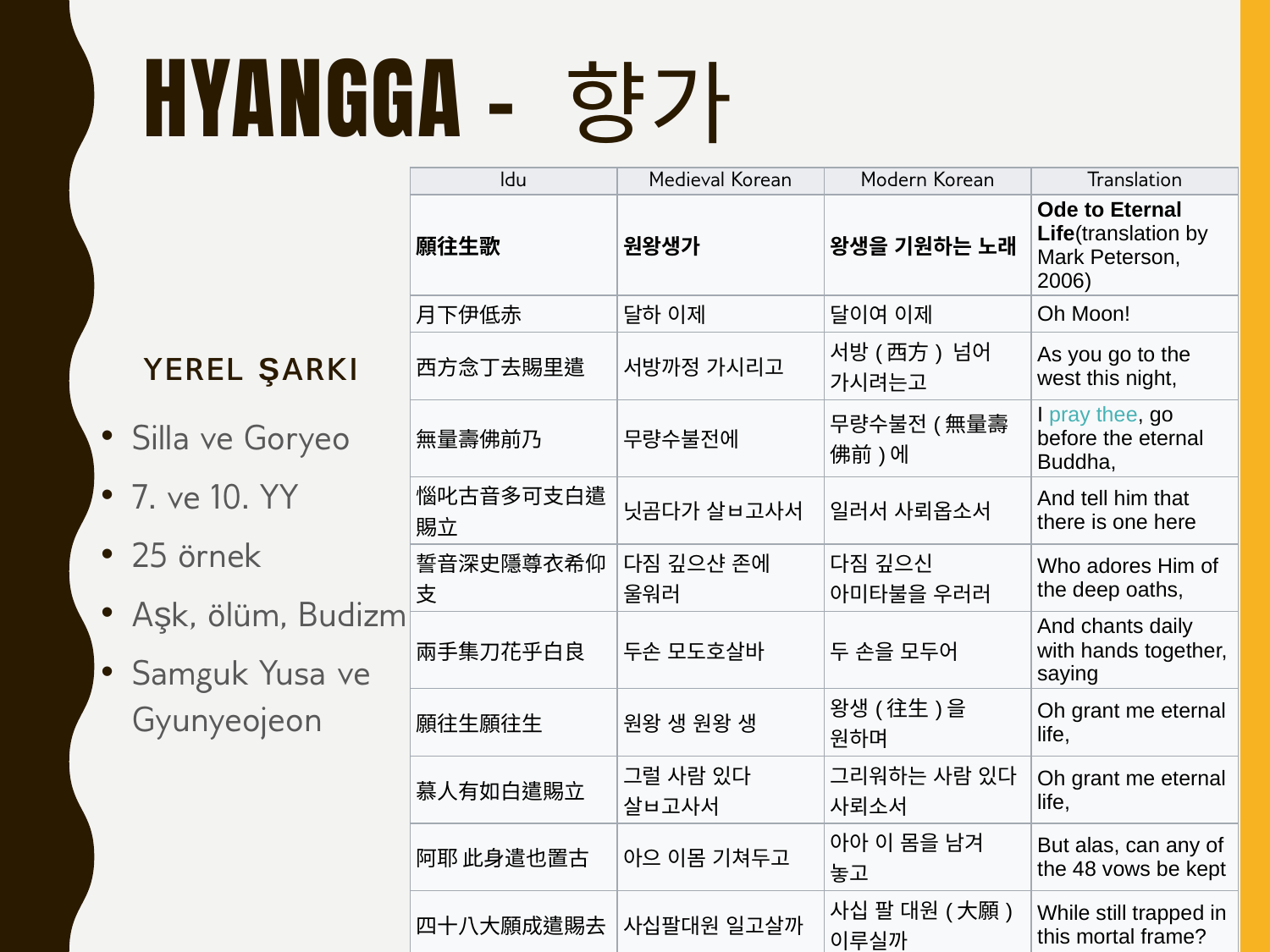

# Hyangga – 향가
| Idu | Medieval Korean | Modern Korean | Translation |
| --- | --- | --- | --- |
| 願往生歌 | 원왕생가 | 왕생을 기원하는 노래 | Ode to Eternal Life(translation by Mark Peterson, 2006) |
| 月下伊低赤 | 달하 이제 | 달이여 이제 | Oh Moon! |
| 西方念丁去賜里遣 | 서방까정 가시리고 | 서방(西方) 넘어 가시려는고 | As you go to the west this night, |
| 無量壽佛前乃 | 무량수불전에 | 무량수불전(無量壽佛前)에 | I pray thee, go before the eternal Buddha, |
| 惱叱古音多可支白遣賜立 | 닛곰다가 살ㅂ고사서 | 일러서 사뢰옵소서 | And tell him that there is one here |
| 誓音深史隱尊衣希仰支 | 다짐 깊으샨 존에 울워러 | 다짐 깊으신 아미타불을 우러러 | Who adores Him of the deep oaths, |
| 兩手集刀花乎白良 | 두손 모도호살바 | 두 손을 모두어 | And chants daily with hands together, saying |
| 願往生願往生 | 원왕 생 원왕 생 | 왕생(往生)을 원하며 | Oh grant me eternal life, |
| 慕人有如白遣賜立 | 그럴 사람 있다 살ㅂ고사서 | 그리워하는 사람 있다 사뢰소서 | Oh grant me eternal life, |
| 阿耶 此身遣也置古 | 아으 이몸 기쳐두고 | 아아 이 몸을 남겨 놓고 | But alas, can any of the 48 vows be kept |
| 四十八大願成遣賜去 | 사십팔대원 일고살까 | 사십 팔 대원(大願) 이루실까 | While still trapped in this mortal frame? |
Yerel şarkı
Silla ve Goryeo
7. ve 10. YY
25 örnek
Aşk, ölüm, Budizm
Samguk Yusa ve Gyunyeojeon